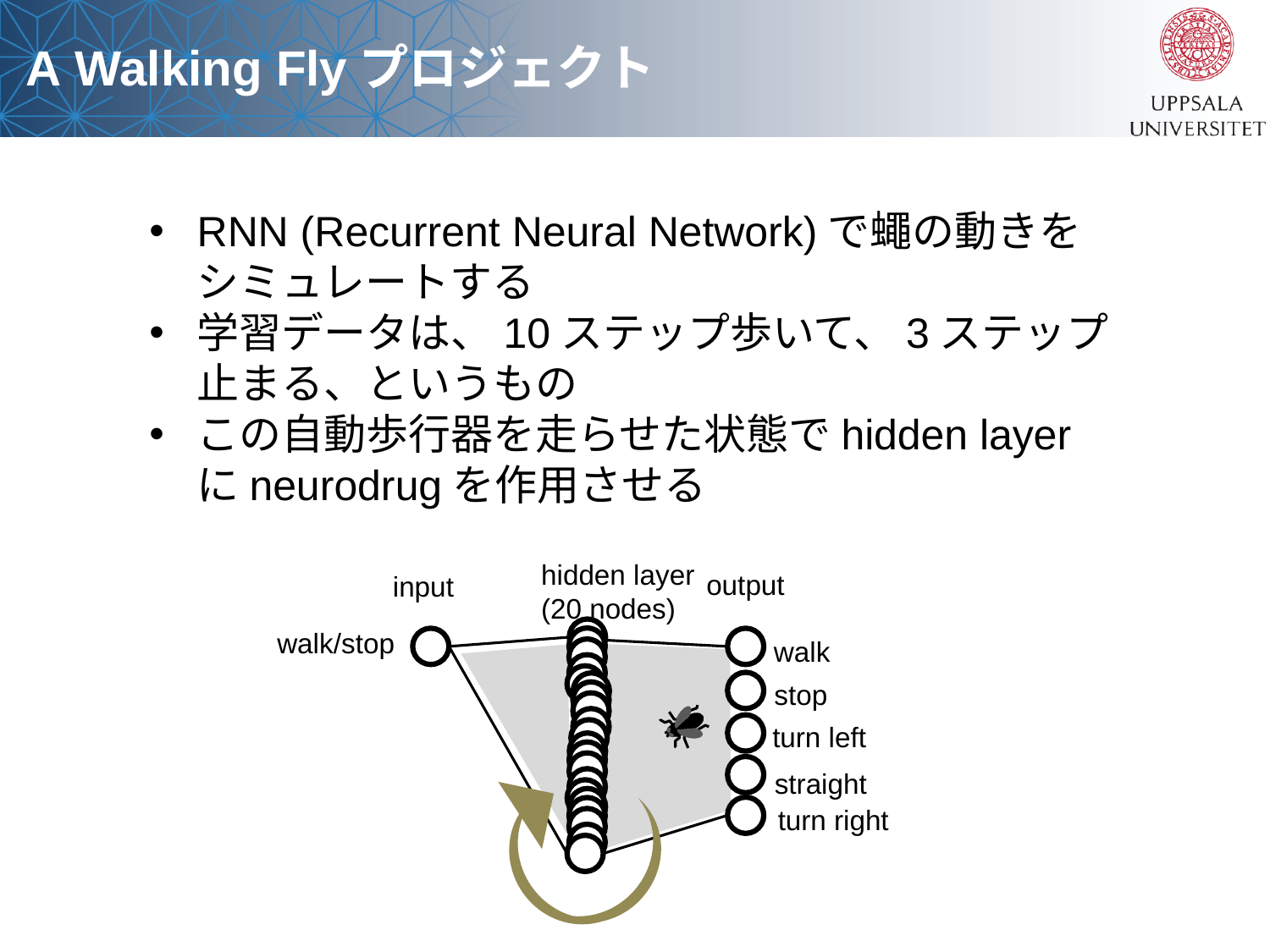

A Walking Flyプロジェクト
RNN (Recurrent Neural Network)で蠅の動きをシミュレートする
学習データは、10ステップ歩いて、3ステップ止まる、というもの
この自動歩行器を走らせた状態でhidden layerにneurodrugを作用させる
hidden layer
(20 nodes)
output
input

walk/stop

walk

stop

turn left

straight

turn right